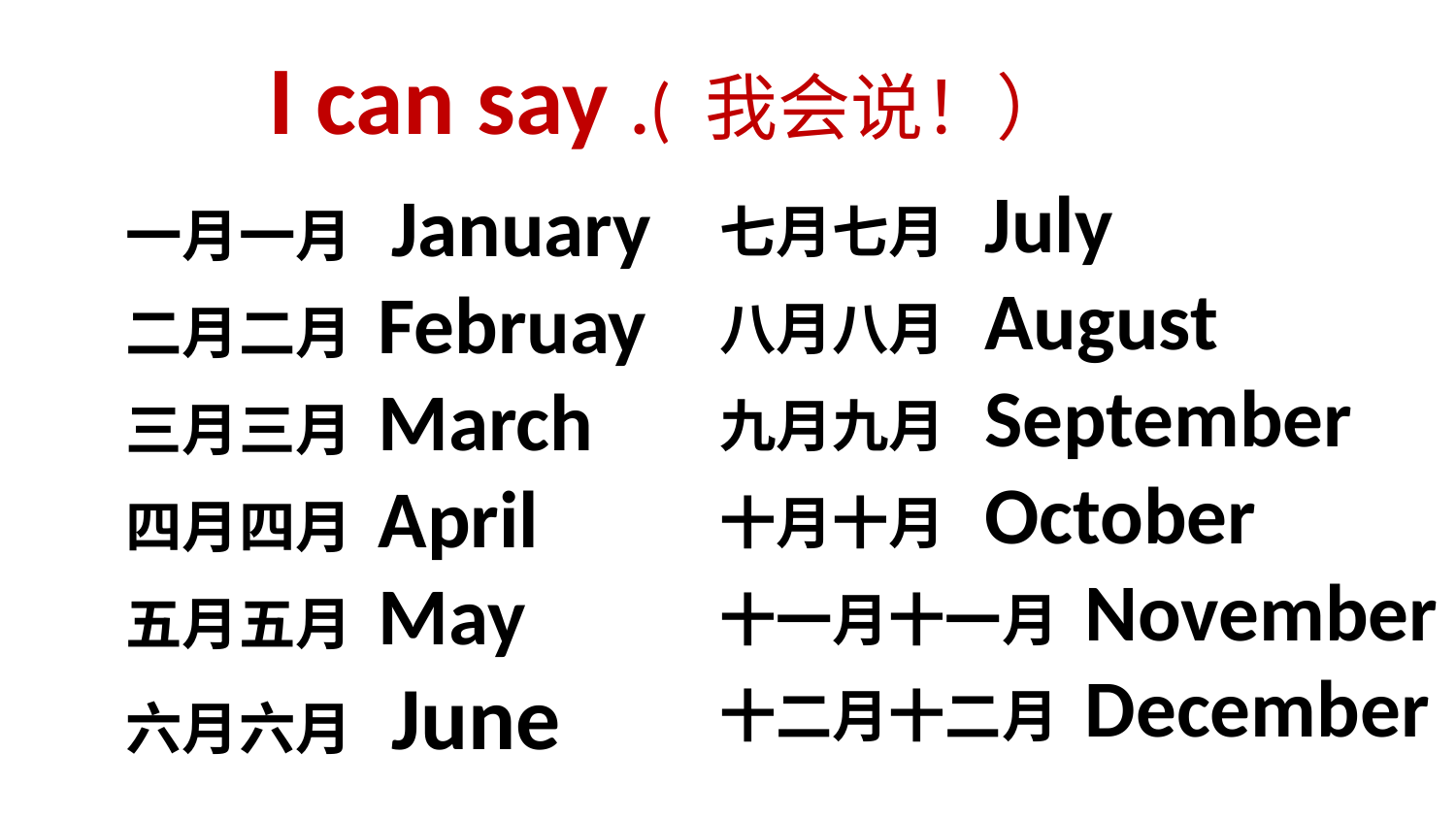

I can say .( 我会说！）
七月七月  July
八月八月  August
九月九月  September
十月十月  October
十一月十一月 November
十二月十二月 December
一月一月  January 二月二月 Februay
三月三月 March
四月四月 April
五月五月 May
六月六月  June